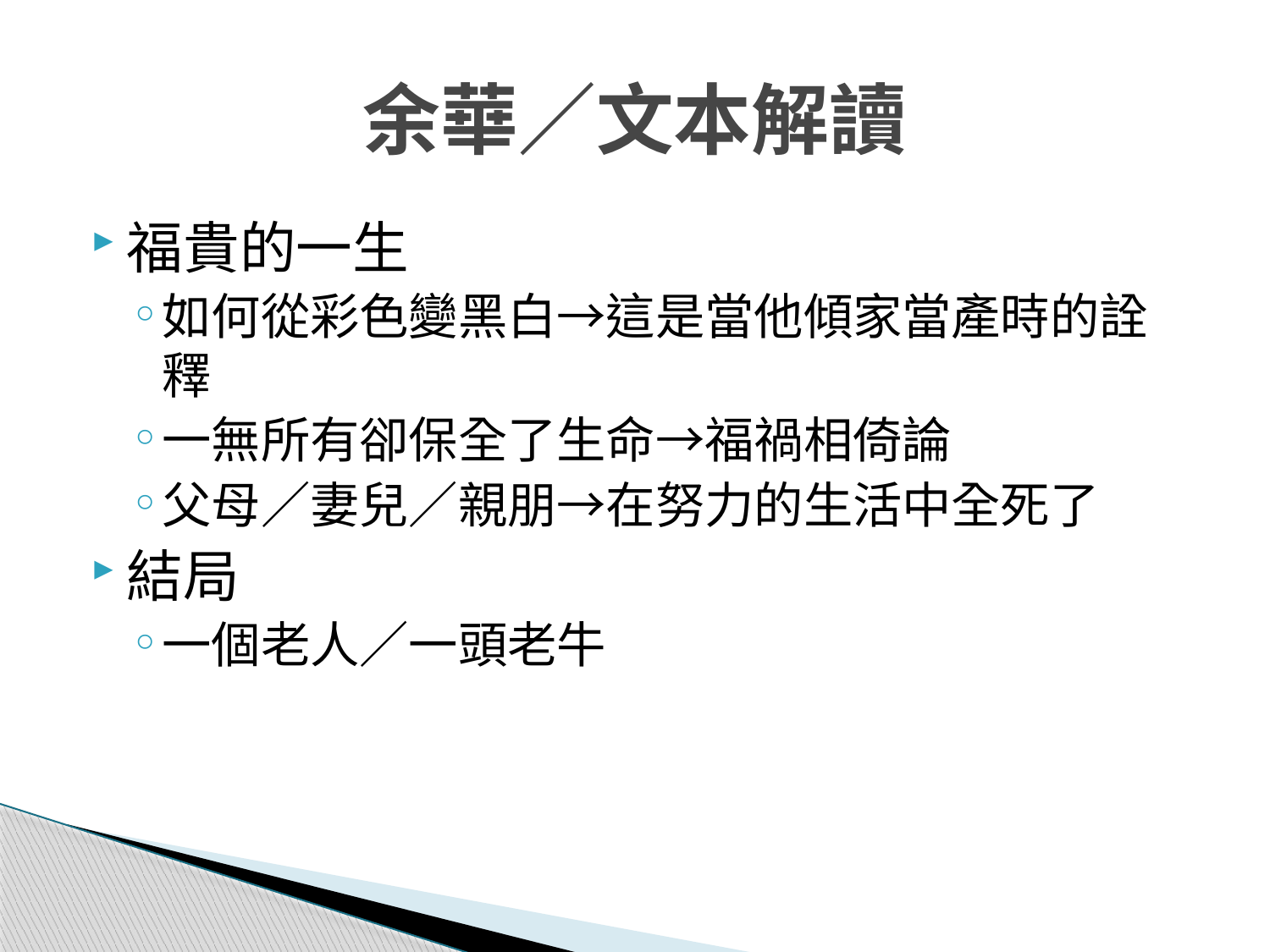

# 余華／文本解讀
福貴的一生
如何從彩色變黑白→這是當他傾家當產時的詮釋
一無所有卻保全了生命→福禍相倚論
父母／妻兒／親朋→在努力的生活中全死了
結局
一個老人／一頭老牛